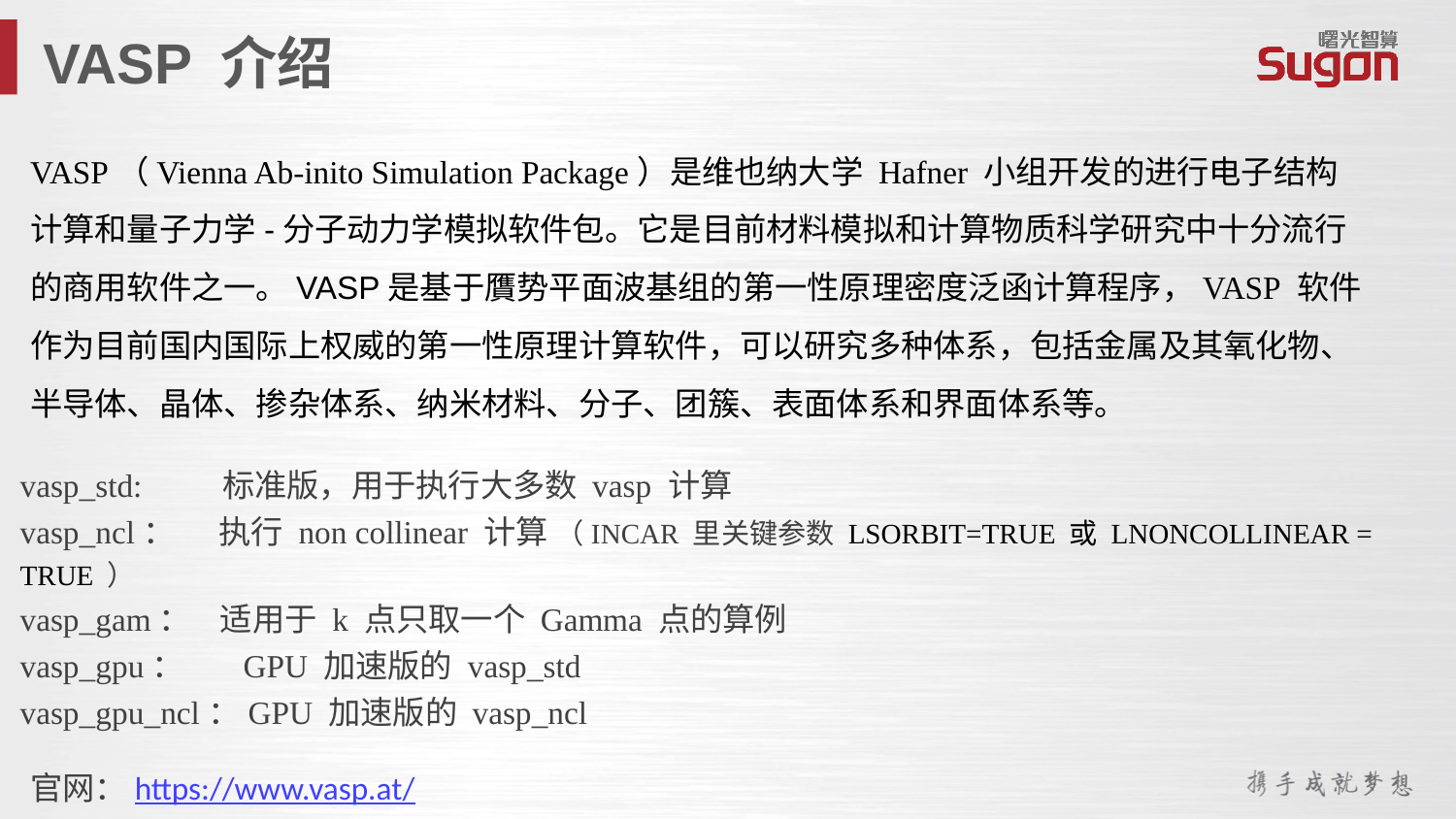

VASP 介绍
VASP（Vienna Ab-inito Simulation Package）是维也纳大学 Hafner 小组开发的进行电子结构计算和量子力学-分子动力学模拟软件包。它是目前材料模拟和计算物质科学研究中十分流行的商用软件之一。VASP是基于贋势平面波基组的第一性原理密度泛函计算程序，VASP 软件作为目前国内国际上权威的第一性原理计算软件，可以研究多种体系，包括金属及其氧化物、半导体、晶体、掺杂体系、纳米材料、分子、团簇、表面体系和界面体系等。

vasp_std:         标准版，用于执行大多数 vasp 计算
vasp_ncl：      执行 non collinear 计算 （INCAR 里关键参数 LSORBIT=TRUE 或 LNONCOLLINEAR = TRUE ）
vasp_gam：    适用于 k 点只取一个 Gamma 点的算例
vasp_gpu：       GPU 加速版的 vasp_std
vasp_gpu_ncl：GPU 加速版的 vasp_ncl
官网：https://www.vasp.at/